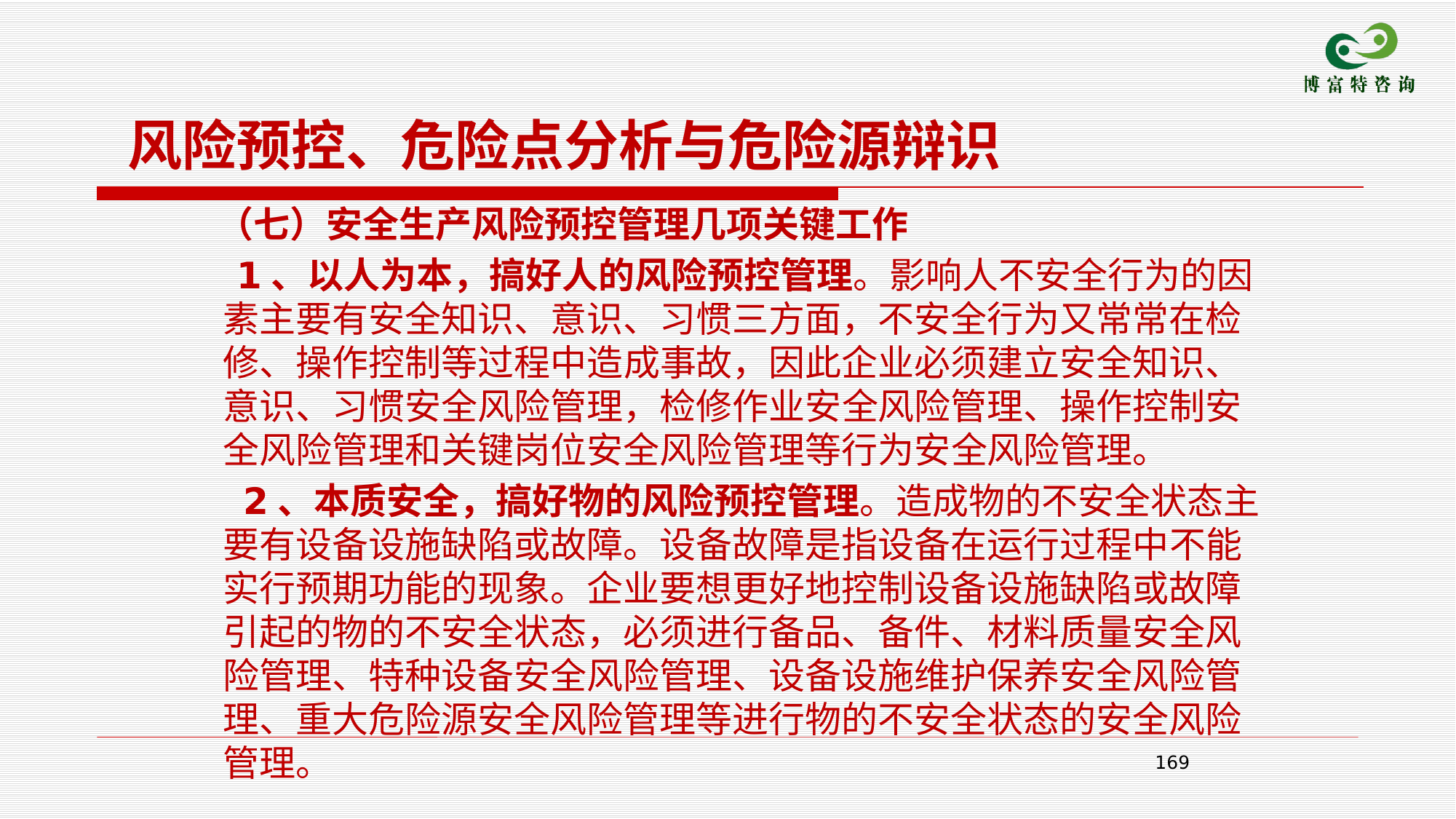

风险预控、危险点分析与危险源辩识
     （七）安全生产风险预控管理几项关键工作
      1、以人为本，搞好人的风险预控管理。影响人不安全行为的因素主要有安全知识、意识、习惯三方面，不安全行为又常常在检修、操作控制等过程中造成事故，因此企业必须建立安全知识、意识、习惯安全风险管理，检修作业安全风险管理、操作控制安全风险管理和关键岗位安全风险管理等行为安全风险管理。
      2、本质安全，搞好物的风险预控管理。造成物的不安全状态主要有设备设施缺陷或故障。设备故障是指设备在运行过程中不能实行预期功能的现象。企业要想更好地控制设备设施缺陷或故障引起的物的不安全状态，必须进行备品、备件、材料质量安全风险管理、特种设备安全风险管理、设备设施维护保养安全风险管理、重大危险源安全风险管理等进行物的不安全状态的安全风险管理。

169